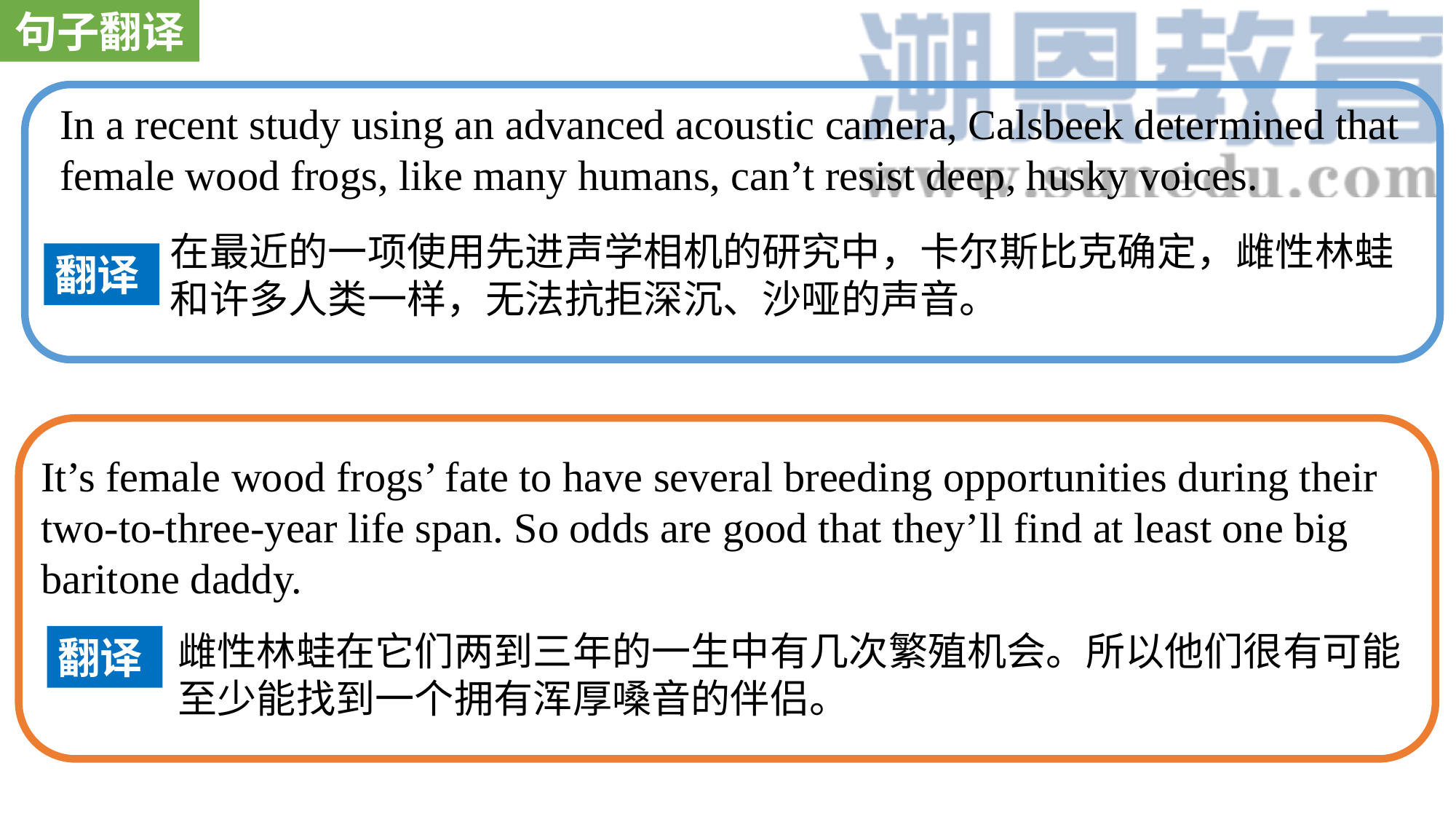

句子翻译

In a recent study using an advanced acoustic camera, Calsbeek determined that female wood frogs, like many humans, can’t resist deep, husky voices.
在最近的一项使用先进声学相机的研究中，卡尔斯比克确定，雌性林蛙和许多人类一样，无法抗拒深沉、沙哑的声音。
翻译

It’s female wood frogs’ fate to have several breeding opportunities during their two-to-three-year life span. So odds are good that they’ll find at least one big baritone daddy.
雌性林蛙在它们两到三年的一生中有几次繁殖机会。所以他们很有可能至少能找到一个拥有浑厚嗓音的伴侣。
翻译